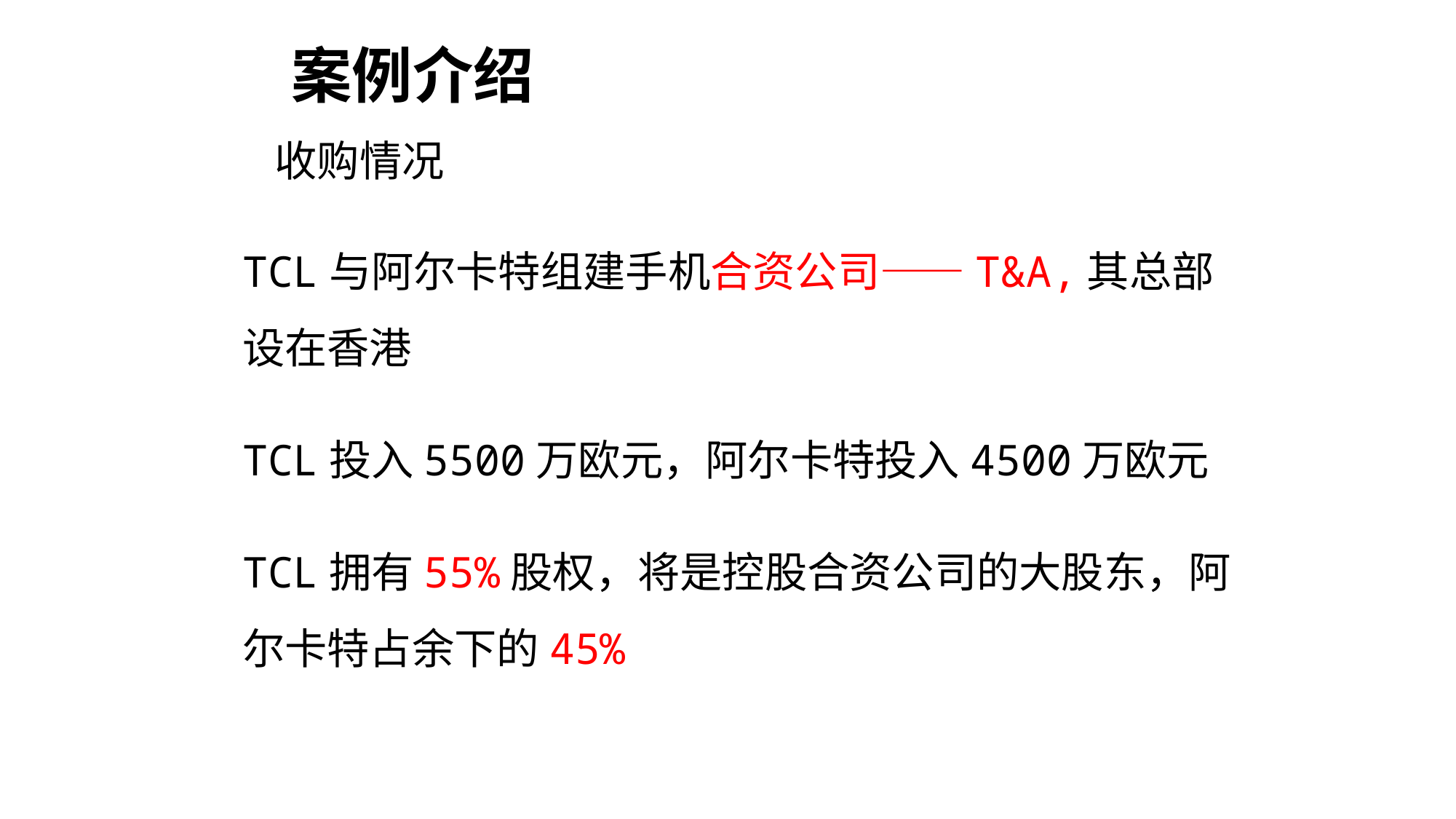

案例介绍
收购情况
TCL与阿尔卡特组建手机合资公司——T&A,其总部设在香港
TCL投入5500万欧元，阿尔卡特投入4500万欧元
TCL拥有55%股权，将是控股合资公司的大股东，阿尔卡特占余下的45%